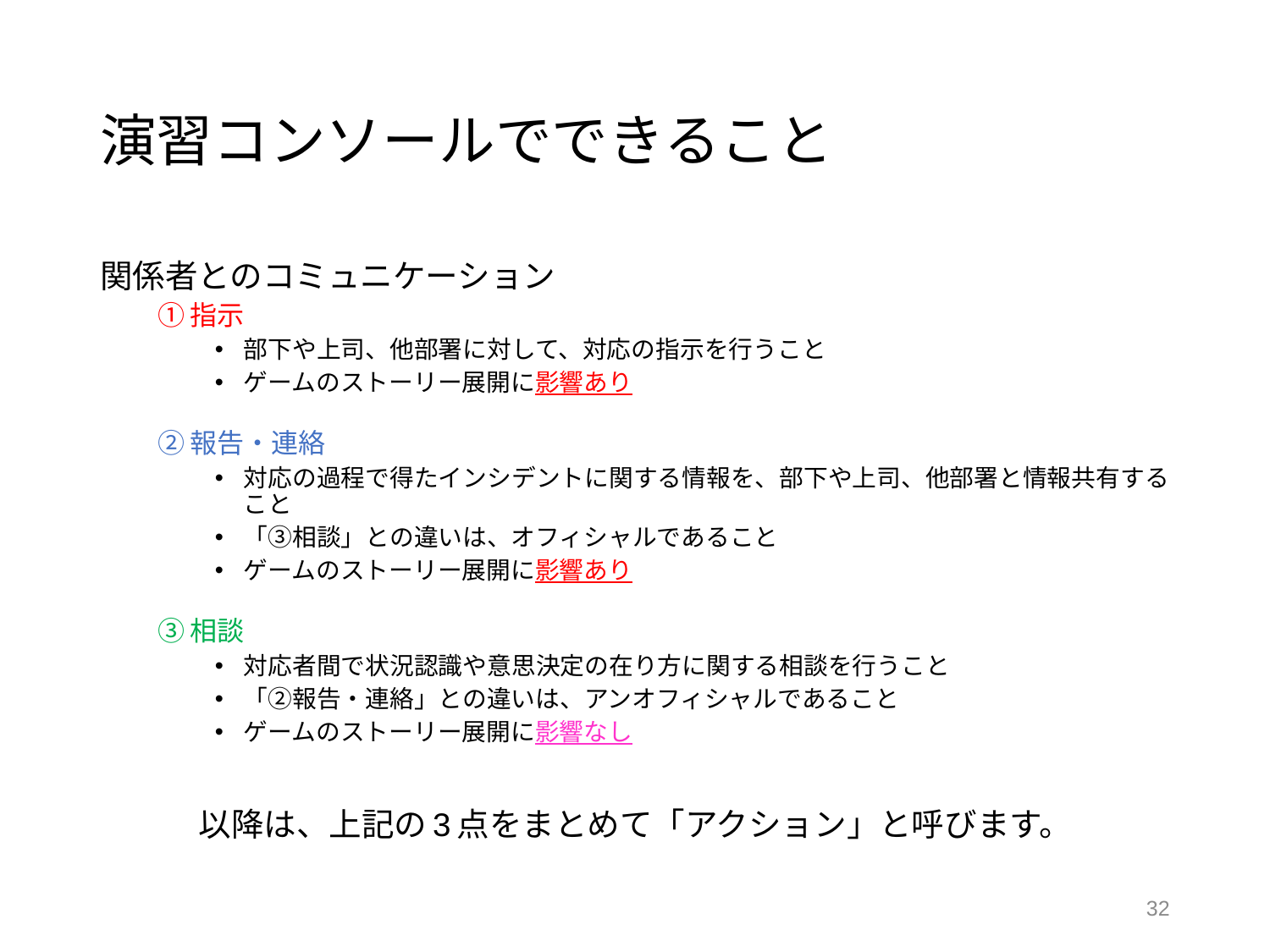

# 演習コンソールでできること
関係者とのコミュニケーション
①指示
部下や上司、他部署に対して、対応の指示を行うこと
ゲームのストーリー展開に影響あり
②報告・連絡
対応の過程で得たインシデントに関する情報を、部下や上司、他部署と情報共有すること
「③相談」との違いは、オフィシャルであること
ゲームのストーリー展開に影響あり
③相談
対応者間で状況認識や意思決定の在り方に関する相談を行うこと
「②報告・連絡」との違いは、アンオフィシャルであること
ゲームのストーリー展開に影響なし

以降は、上記の3点をまとめて「アクション」と呼びます。
32